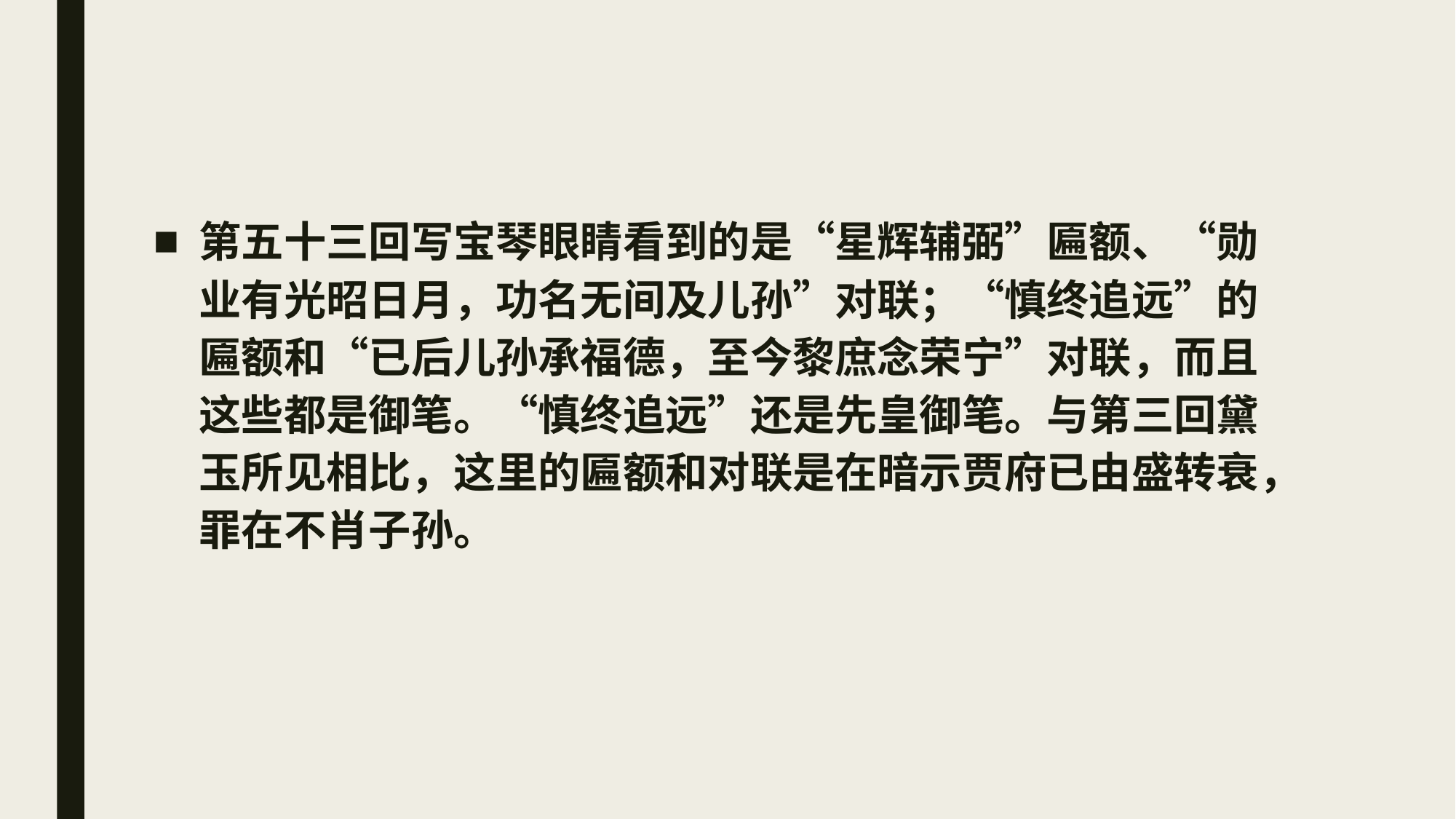

#
第五十三回写宝琴眼睛看到的是“星辉辅弼”匾额、“勋业有光昭日月，功名无间及儿孙”对联；“慎终追远”的匾额和“已后儿孙承福德，至今黎庶念荣宁”对联，而且这些都是御笔。“慎终追远”还是先皇御笔。与第三回黛玉所见相比，这里的匾额和对联是在暗示贾府已由盛转衰，罪在不肖子孙。